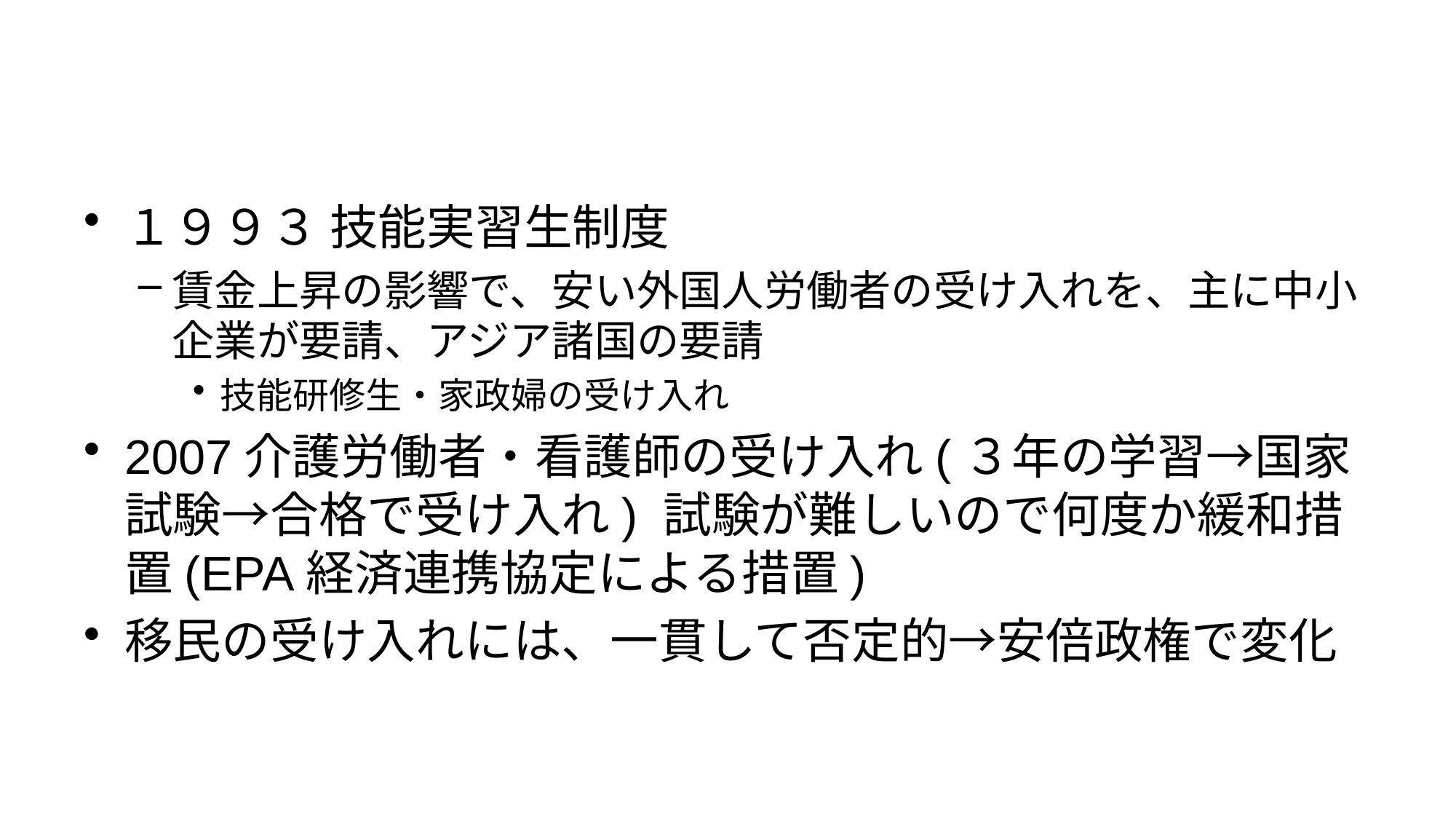

#
１９９３ 技能実習生制度
賃金上昇の影響で、安い外国人労働者の受け入れを、主に中小企業が要請、アジア諸国の要請
技能研修生・家政婦の受け入れ
2007介護労働者・看護師の受け入れ(３年の学習→国家試験→合格で受け入れ) 試験が難しいので何度か緩和措置(EPA経済連携協定による措置)
移民の受け入れには、一貫して否定的→安倍政権で変化